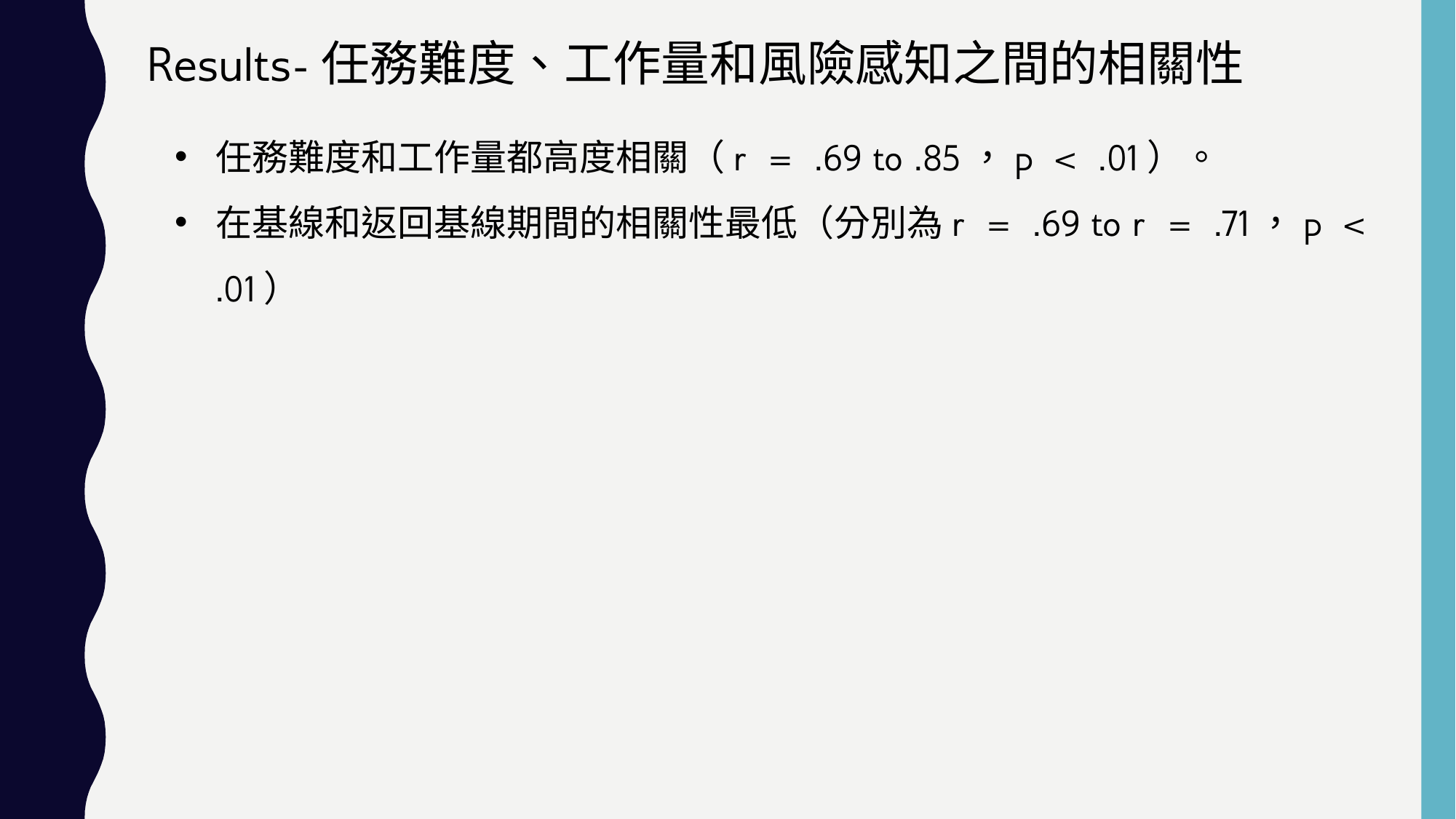

Results-任務難度、工作量和風險感知之間的相關性
任務難度和工作量都高度相關（r  =  .69 to .85，p  <  .01）。
在基線和返回基線期間的相關性最低（分別為r  =  .69 to r  =  .71，p  <  .01）